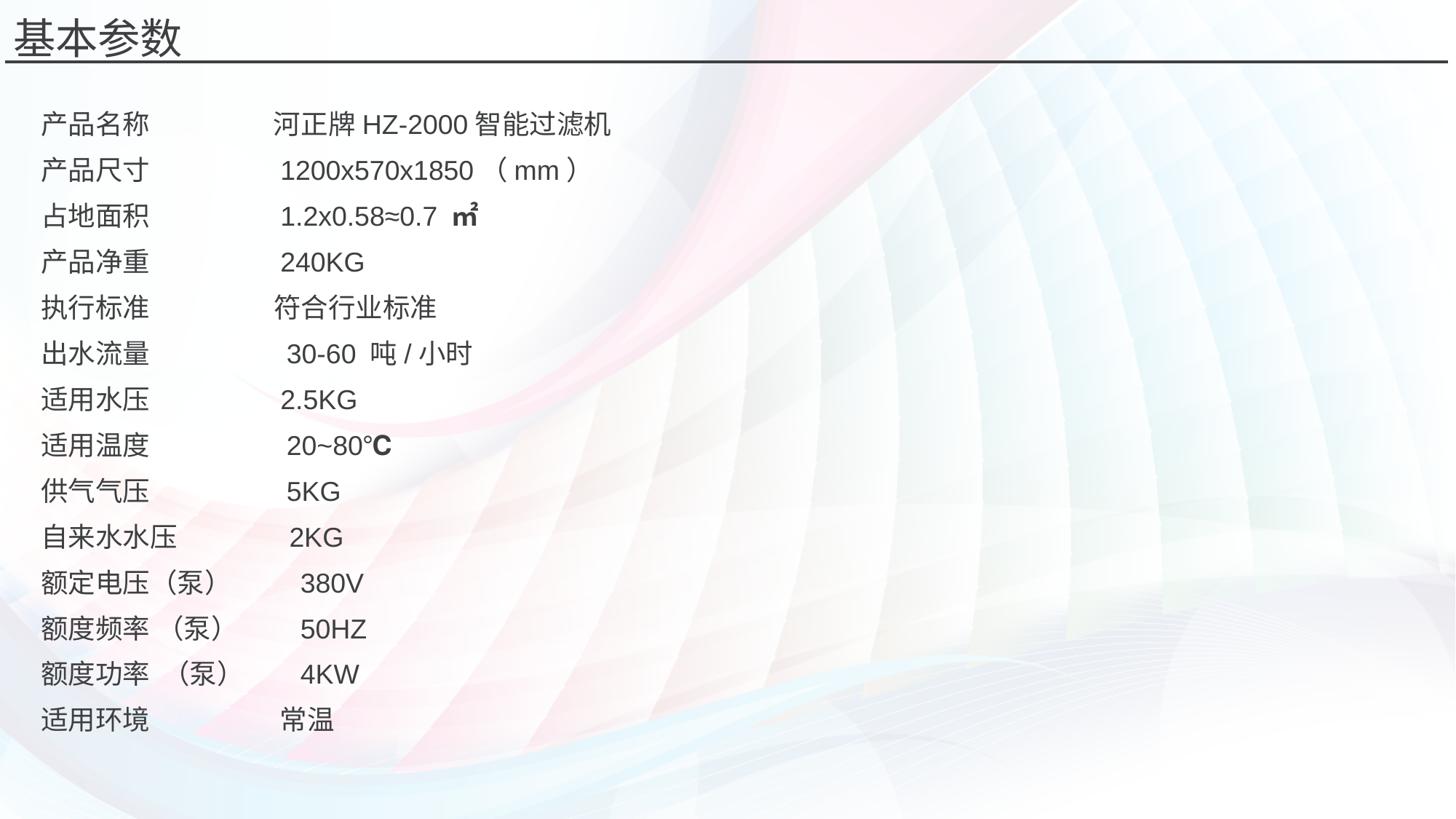

基本参数
产品名称                    河正牌HZ-2000智能过滤机
产品尺寸                    1200x570x1850（mm）
占地面积                    1.2x0.58≈0.7 ㎡
产品净重                    240KG
执行标准                    符合行业标准
出水流量                     30-60 吨/小时
适用水压                    2.5KG
适用温度                     20~80℃
供气气压                     5KG
自来水水压                 2KG
额定电压（泵）          380V
额度频率 （泵）         50HZ
额度功率  （泵）        4KW
适用环境                     常温